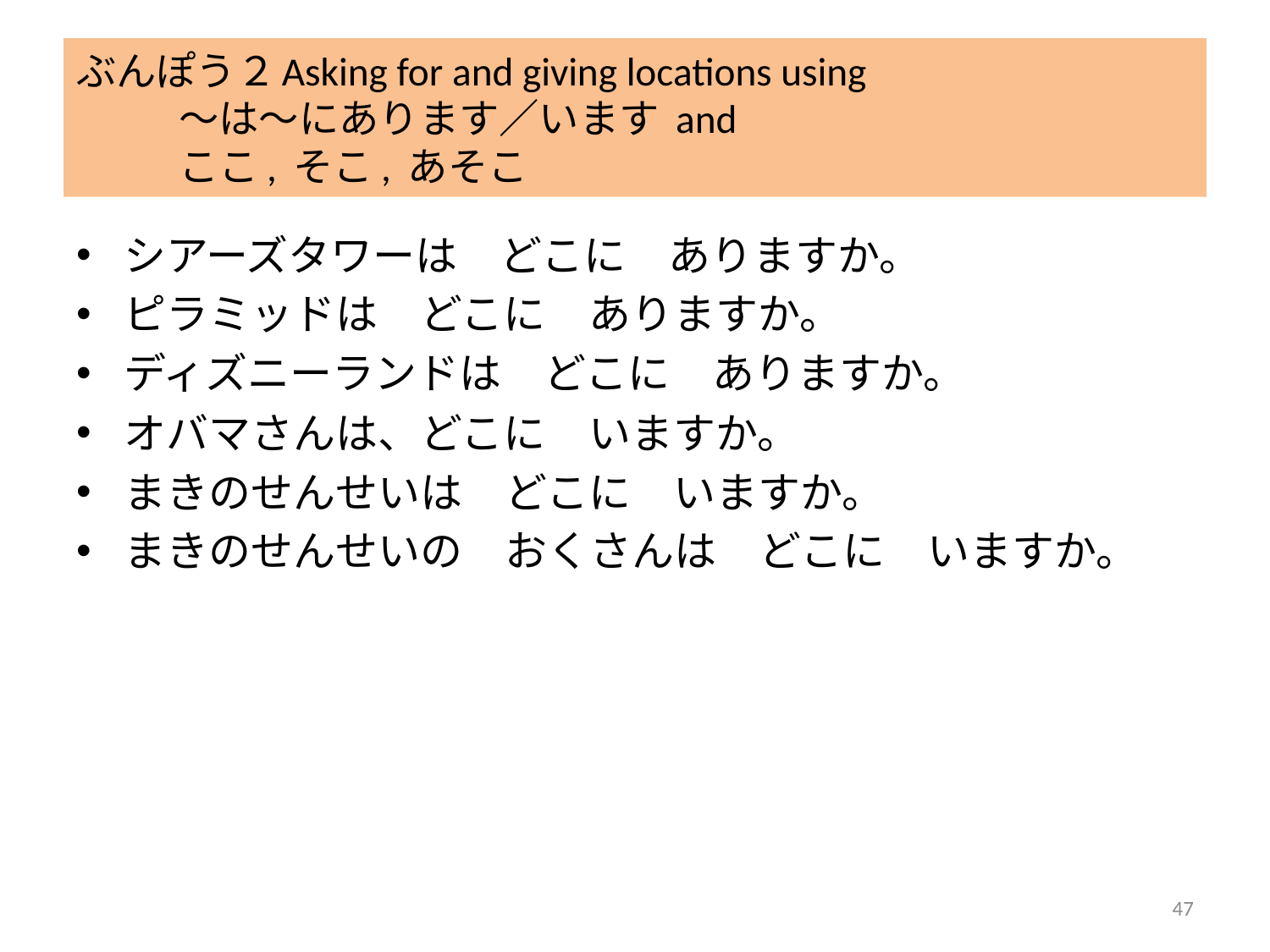

# ぶんぽう２	Asking for and giving locations using ～は～にあります／います and ここ, そこ, あそこ
シアーズタワーは　どこに　ありますか。
ピラミッドは　どこに　ありますか。
ディズニーランドは　どこに　ありますか。
オバマさんは、どこに　いますか。
まきのせんせいは　どこに　いますか。
まきのせんせいの　おくさんは　どこに　いますか。
47